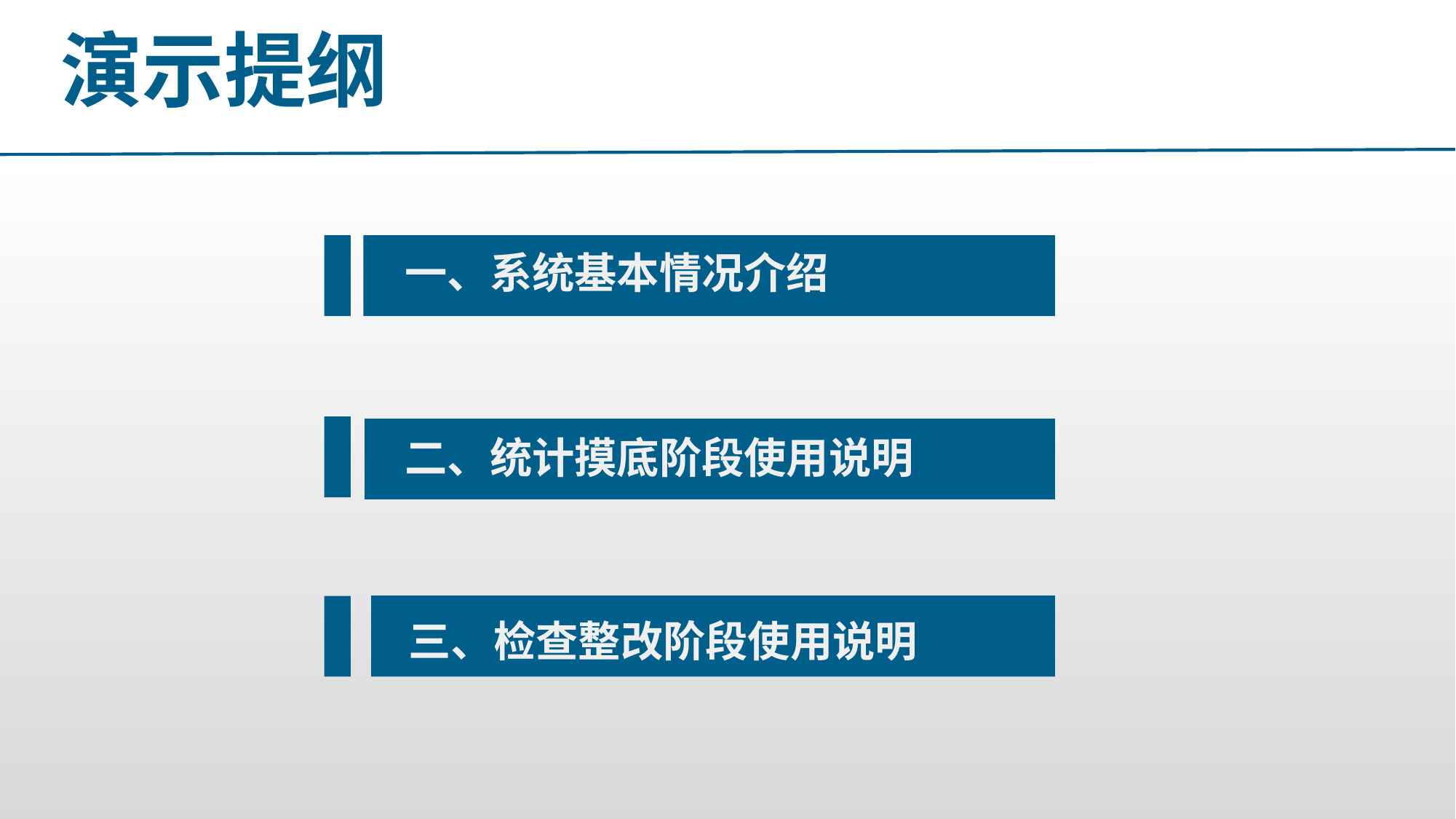

演示提纲

一、系统基本情况介绍

二、统计摸底阶段使用说明

三、检查整改阶段使用说明